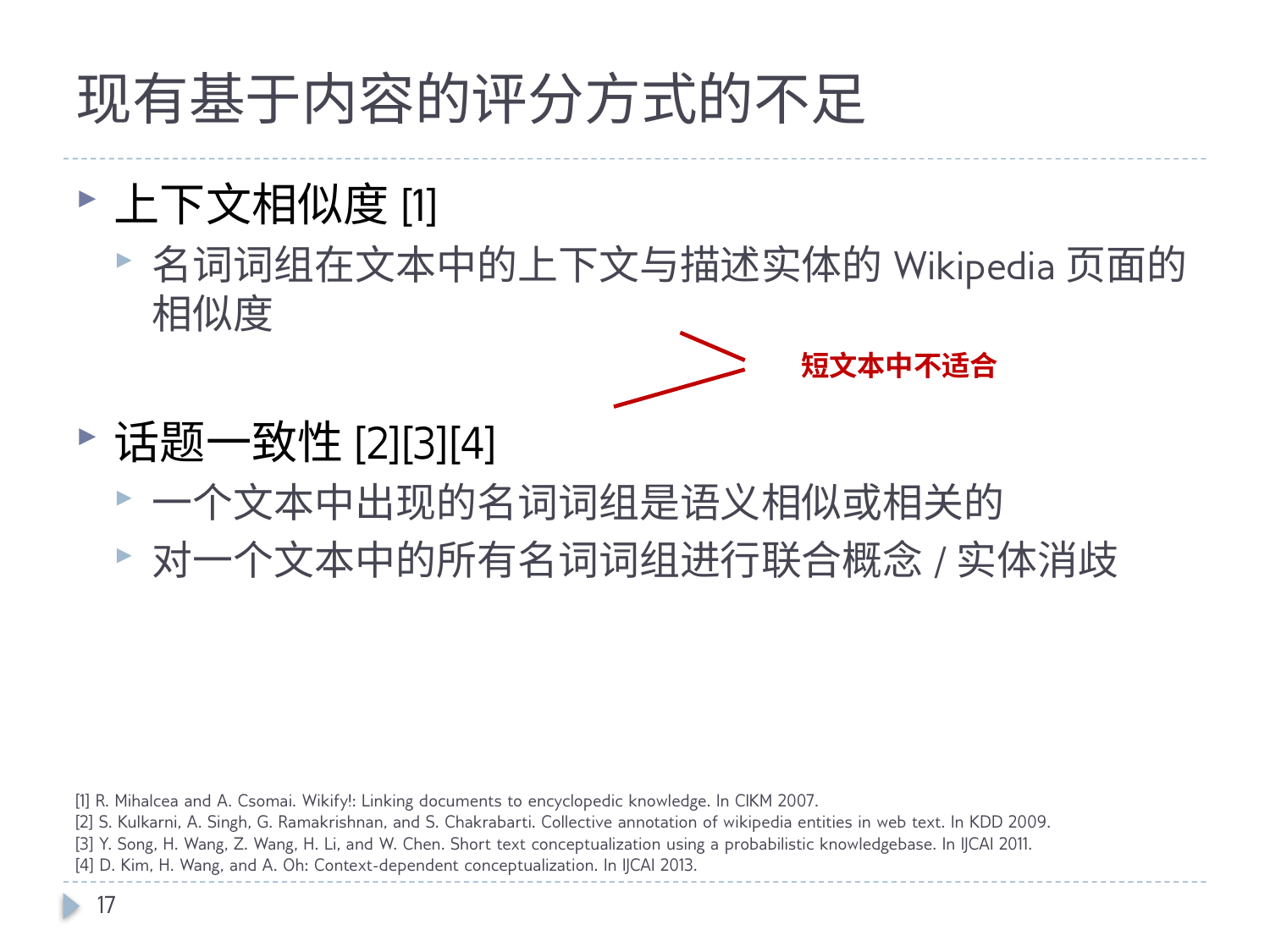

# 现有基于内容的评分方式的不足
上下文相似度[1]
名词词组在文本中的上下文与描述实体的Wikipedia页面的相似度

话题一致性[2][3][4]
一个文本中出现的名词词组是语义相似或相关的
对一个文本中的所有名词词组进行联合概念/实体消歧
短文本中不适合
[1] R. Mihalcea and A. Csomai. Wikify!: Linking documents to encyclopedic knowledge. In CIKM 2007.
[2] S. Kulkarni, A. Singh, G. Ramakrishnan, and S. Chakrabarti. Collective annotation of wikipedia entities in web text. In KDD 2009.
[3] Y. Song, H. Wang, Z. Wang, H. Li, and W. Chen. Short text conceptualization using a probabilistic knowledgebase. In IJCAI 2011.
[4] D. Kim, H. Wang, and A. Oh: Context-dependent conceptualization. In IJCAI 2013.
17